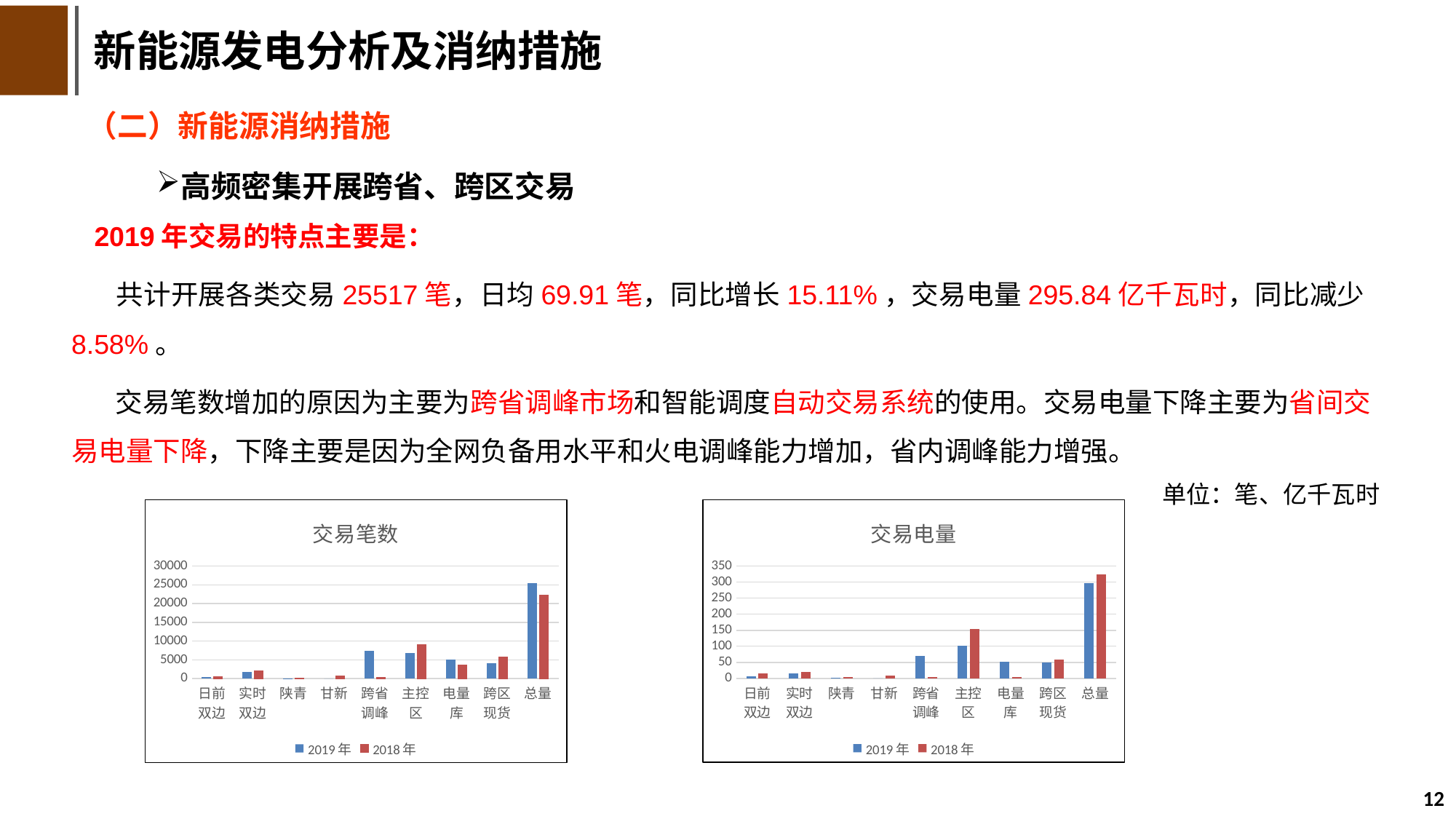

新能源发电分析及消纳措施

（二）新能源消纳措施
高频密集开展跨省、跨区交易
   2019年交易的特点主要是：
      共计开展各类交易25517笔，日均69.91笔，同比增长15.11%，交易电量295.84亿千瓦时，同比减少8.58%。
      交易笔数增加的原因为主要为跨省调峰市场和智能调度自动交易系统的使用。交易电量下降主要为省间交易电量下降，下降主要是因为全网负备用水平和火电调峰能力增加，省内调峰能力增强。
单位：笔、亿千瓦时

### Chart: 交易笔数

| Category | 2019年 | 2018年 |
|---|---|---|
| 日前双边 | 321.0 | 564.0 |
| 实时双边 | 1833.0 | 2057.0 |
| 陕青 | 26.0 | 101.0 |
| 甘新 | 0.0 | 613.0 |
| 跨省调峰 | 7474.0 | 386.0 |
| 主控区 | 6725.0 | 8966.0 |
| 电量库 | 5017.0 | 3657.0 |
| 跨区现货 | 4121.0 | 5824.0 |
| 总量 | 25517.0 | 22168.0 |

### Chart: 交易电量

| Category | 2019年 | 2018年 |
|---|---|---|
| 日前双边 | 6.88 | 15.85 |
| 实时双边 | 15.49 | 20.29 |
| 陕青 | 1.39 | 4.35 |
| 甘新 | 0.0 | 8.92 |
| 跨省调峰 | 70.3 | 4.71 |
| 主控区 | 101.15 | 154.01 |
| 电量库 | 51.19 | 4.71 |
| 跨区现货 | 49.44 | 58.06 |
| 总量 | 295.84 | 323.61 |
12